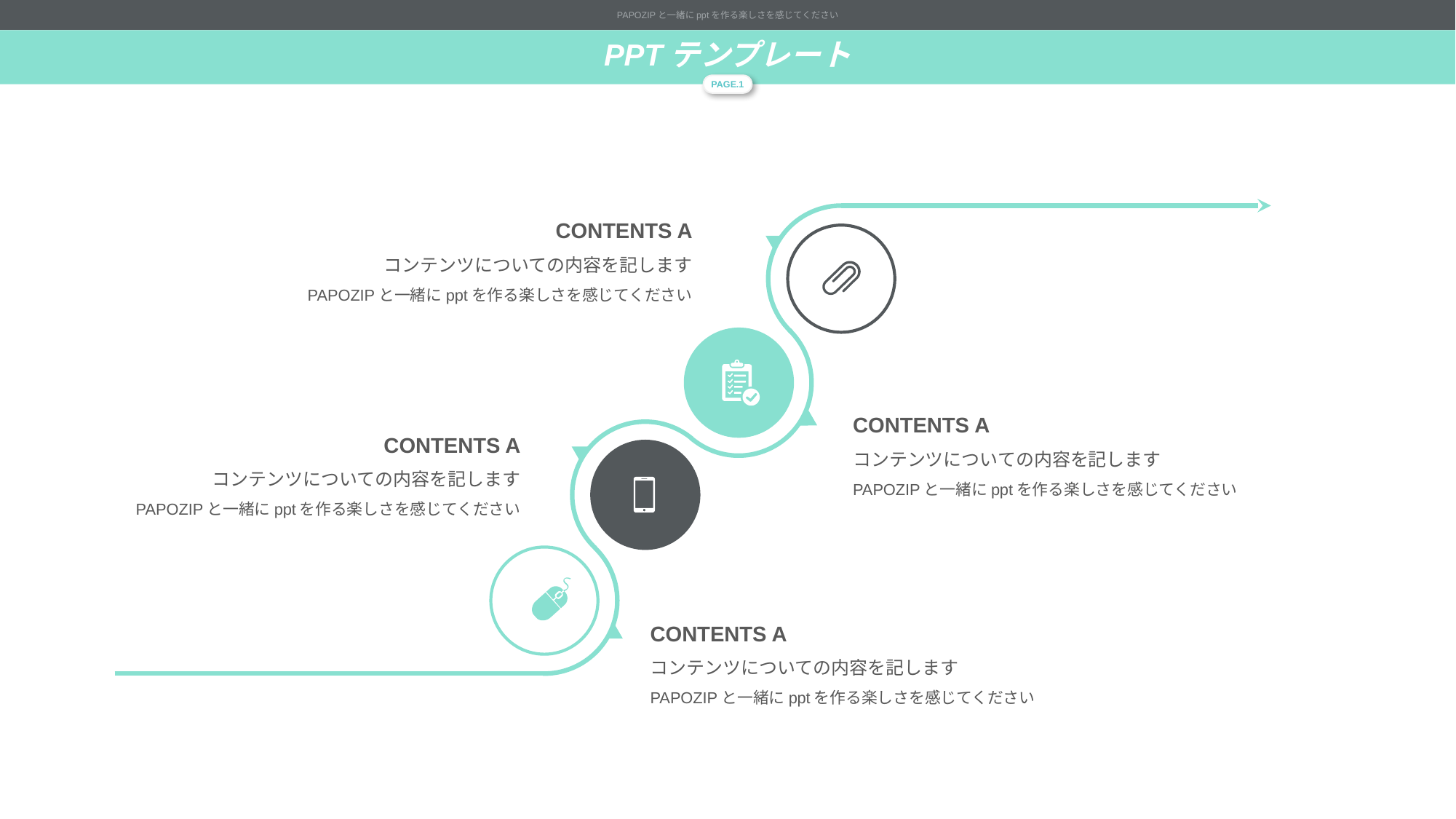

PAPOZIPと一緒にpptを作る楽しさを感じてください
PPTテンプレート
PAGE.1
CONTENTS A
コンテンツについての内容を記します
PAPOZIPと一緒にpptを作る楽しさを感じてください

CONTENTS A
コンテンツについての内容を記します
PAPOZIPと一緒にpptを作る楽しさを感じてください
CONTENTS A
コンテンツについての内容を記します
PAPOZIPと一緒にpptを作る楽しさを感じてください

CONTENTS A
コンテンツについての内容を記します
PAPOZIPと一緒にpptを作る楽しさを感じてください